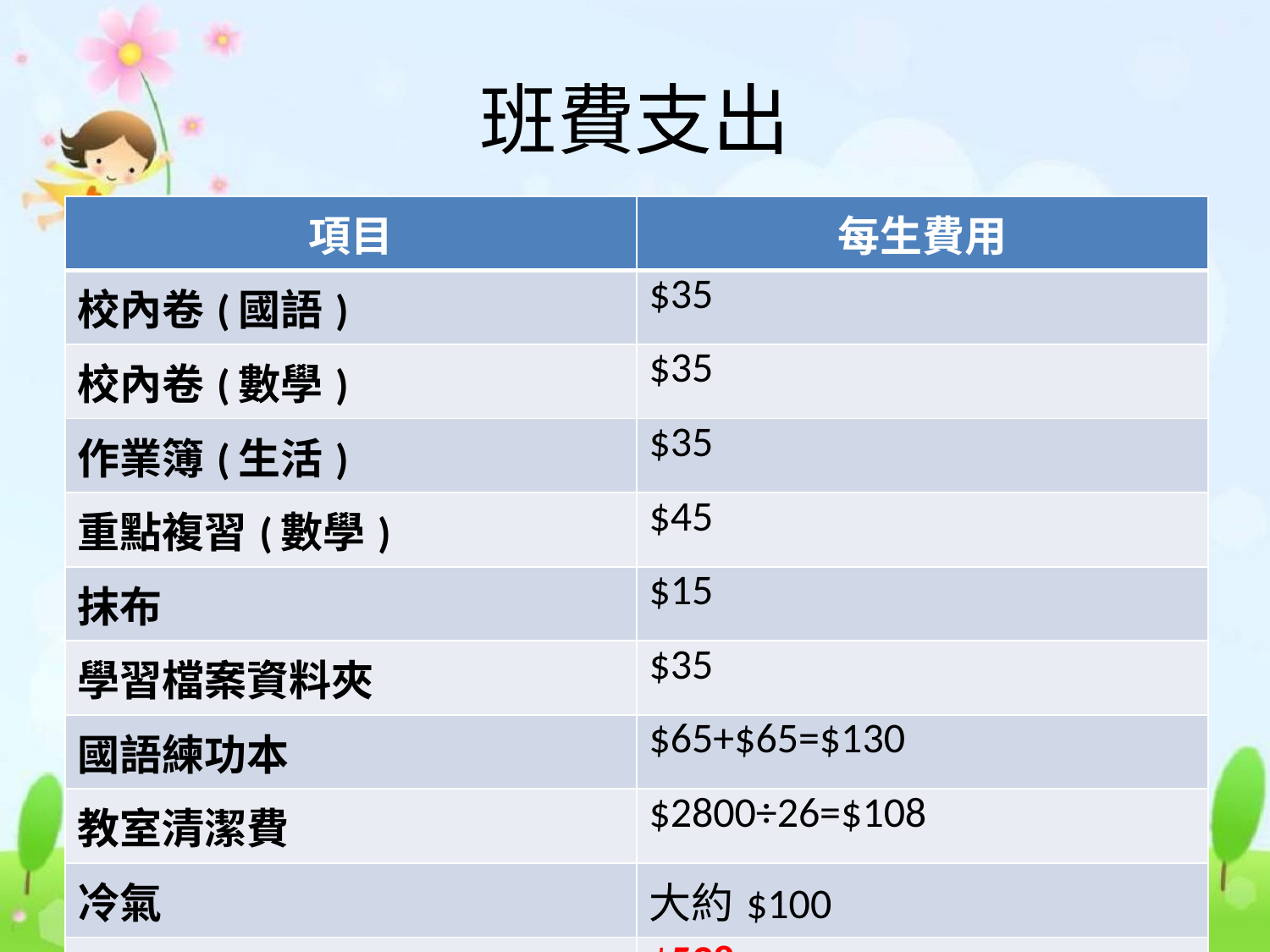

# 班費支出
| 項目 | 每生費用 |
| --- | --- |
| 校內卷(國語) | $35 |
| 校內卷(數學) | $35 |
| 作業簿(生活) | $35 |
| 重點複習(數學) | $45 |
| 抹布 | $15 |
| 學習檔案資料夾 | $35 |
| 國語練功本 | $65+$65=$130 |
| 教室清潔費 | $2800÷26=$108 |
| 冷氣 | 大約$100 |
| 合計 | $538 |